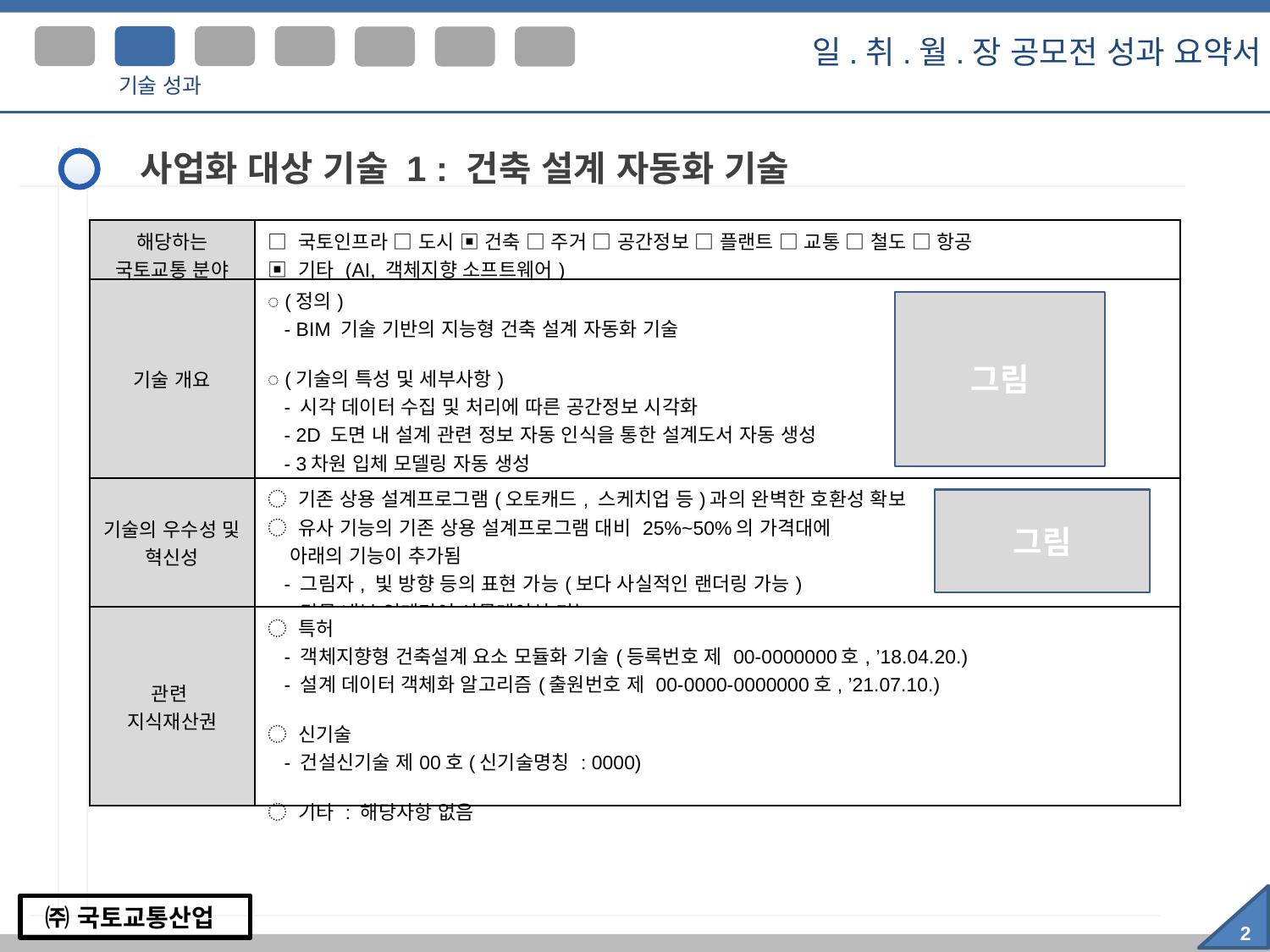

I  I
I  I  I
I  V
일.취.월.장 공모전 성과 요약서
I
Ⅴ
Ⅵ
Ⅶ
기술 성과
사업화 대상 기술 1 : 건축 설계 자동화 기술

| 해당하는 국토교통 분야 | □ 국토인프라 □ 도시 ▣ 건축 □ 주거 □ 공간정보 □ 플랜트 □ 교통 □ 철도 □ 항공 ▣ 기타 (AI, 객체지향 소프트웨어) |
| --- | --- |
| 기술 개요 | ◌ (정의) - BIM 기술 기반의 지능형 건축 설계 자동화 기술 ◌ (기술의 특성 및 세부사항) - 시각 데이터 수집 및 처리에 따른 공간정보 시각화 - 2D 도면 내 설계 관련 정보 자동 인식을 통한 설계도서 자동 생성 - 3차원 입체 모델링 자동 생성 - 공종별 우선순위 지정 및 설계 간섭 자동 체크 |
| 기술의 우수성 및 혁신성 | ◌ 기존 상용 설계프로그램(오토캐드, 스케치업 등)과의 완벽한 호환성 확보 ◌ 유사 기능의 기존 상용 설계프로그램 대비 25%~50%의 가격대에 아래의 기능이 추가됨 - 그림자, 빛 방향 등의 표현 가능(보다 사실적인 랜더링 가능) - 건물 내부 인테리어 시뮬레이션 기능 |
| 관련 지식재산권 | ◌ 특허 - 객체지향형 건축설계 요소 모듈화 기술(등록번호 제 00-0000000호, ’18.04.20.) - 설계 데이터 객체화 알고리즘(출원번호 제 00-0000-0000000호, ’21.07.10.) ◌ 신기술 - 건설신기술 제00호(신기술명칭 : 0000) ◌ 기타 : 해당사항 없음 |
그림
그림
2
 ㈜ 국토교통산업